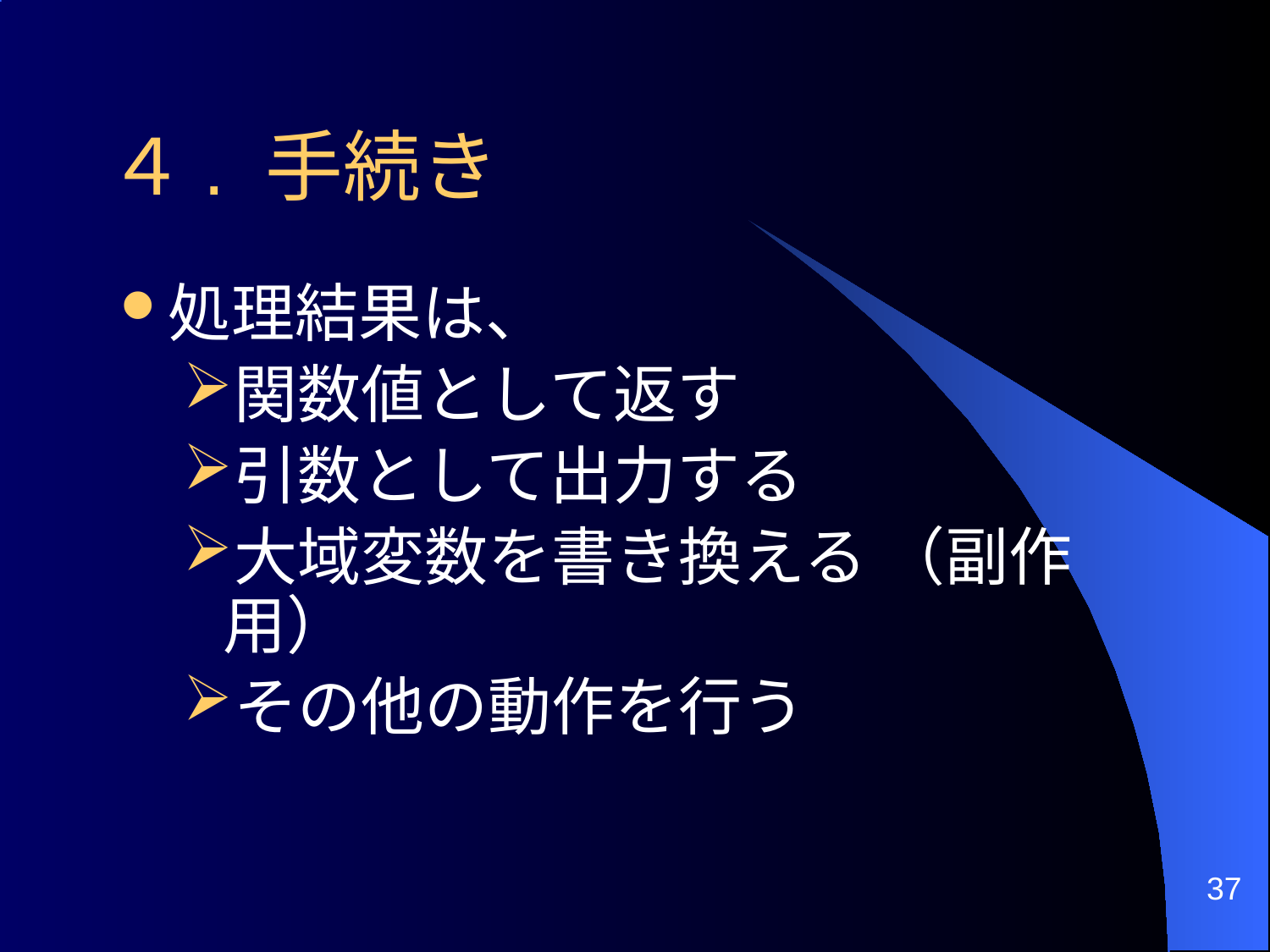

# ４. 手続き
処理結果は、
関数値として返す
引数として出力する
大域変数を書き換える （副作用）
その他の動作を行う
37